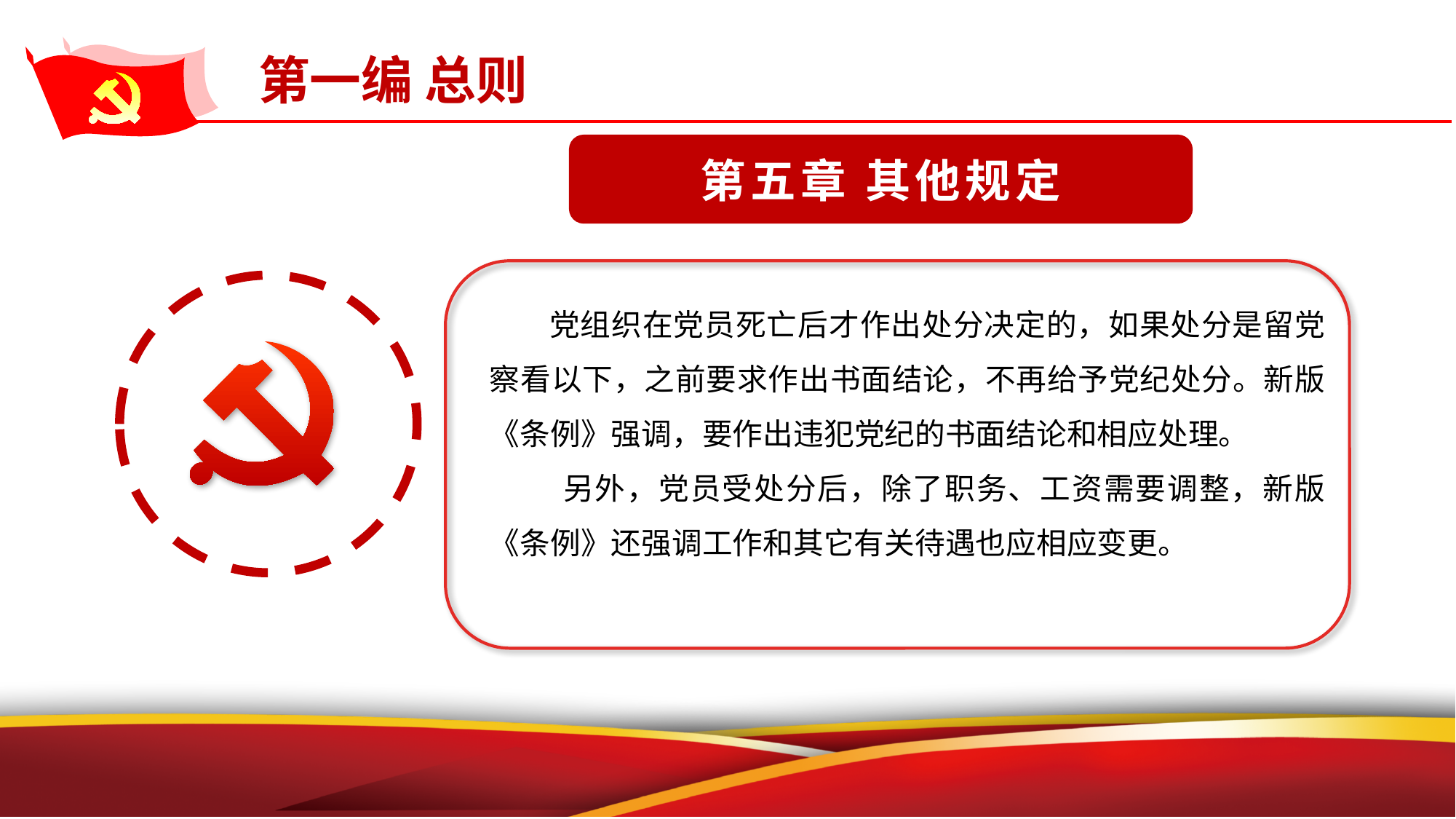

第一编 总则
第五章 其他规定

       党组织在党员死亡后才作出处分决定的，如果处分是留党察看以下，之前要求作出书面结论，不再给予党纪处分。新版《条例》强调，要作出违犯党纪的书面结论和相应处理。
        另外，党员受处分后，除了职务、工资需要调整，新版《条例》还强调工作和其它有关待遇也应相应变更。